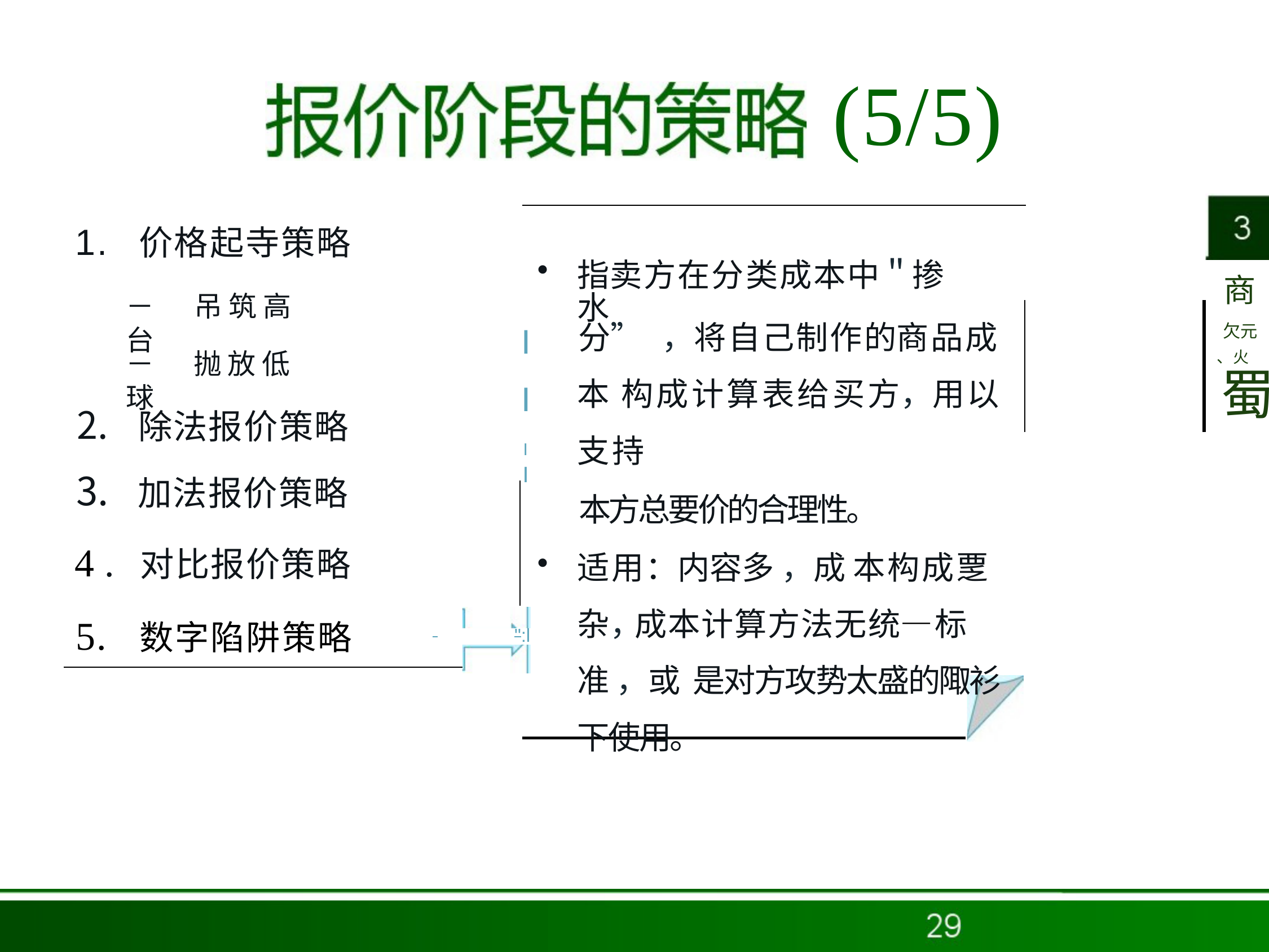

# (5/5)

1.	价格起寺策略
商
欠元
、火
蜀
指卖方在分类成本中＂掺水
I
I
I
I
－吊筑高台
分”	，将自己制作的商品成本 构成计算表给买方，用以支持
本方总要价的合理性。
适用：内容多 ，成 本构成覂杂，  成本计算方法无统—标准，或 是对方攻势太盛的陬衫下使用。

－抛放低球
除法报价策略
加法报价策略
4 .	对比报价策略
5.	数字陷阱策略

 	":l